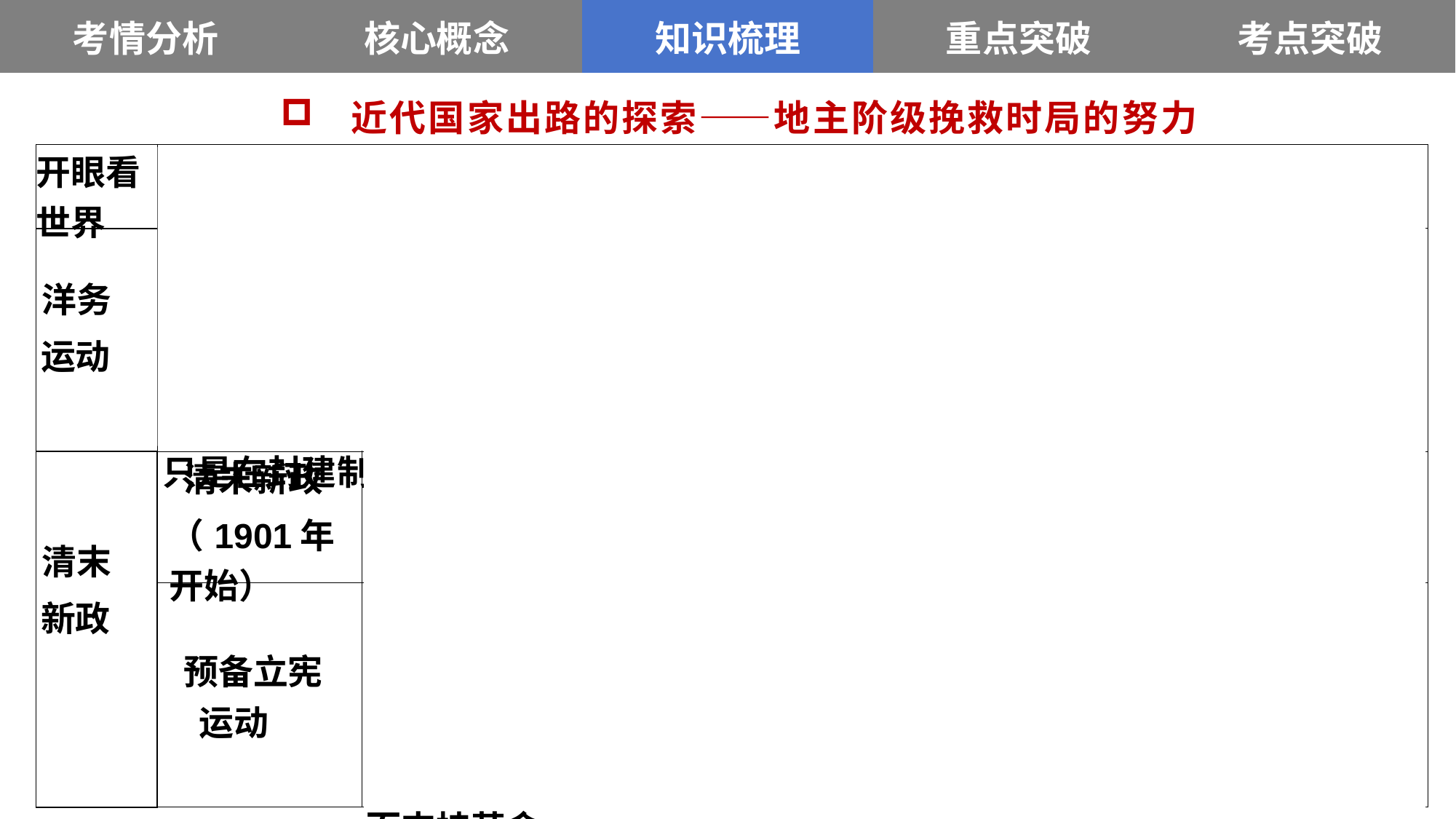

| 考情分析 | 核心概念 | 知识梳理 | 重点突破 | 考点突破 |
| --- | --- | --- | --- | --- |
  近代国家出路的探索——地主阶级挽救时局的努力
| 开眼看世界 | 以林则徐、魏源(《海国图志》)等为代表，初步提出了向西方学习以求自强的主张。 |  |
| --- | --- | --- |
| 洋务 运动 | （1）目的：挽救国家的颓势，“自强”“求富”。 （2）内容：创办近代军事工业和民用工业；筹划海防；创办近代教育。 （3）评价：①积极：引进了资本主义国家的机器生产技术，是中国早期现代化的尝试。②局限：未能达到保障国家安全、抵抗外敌侵略的目的；不改变封建统治，只是在封建制度的基础上修修补补 |  |
| 清末 新政 | 清末新政 （1901年开始） | ①背景：统治危机日益严重。②内容：改革教育、派遣留学生、编练新军、振兴商务、奖励实业等。③评价：客观上促进了民族资本主义的发展，加速了革命的爆发 |
|  | 预备立宪 运动 | ①原因：革命运动的推动。②时间：1906年9月—1911年。 ③概况：1908年8月， 清政府颁布《钦定宪法大纲》；1911年5月，清政府组织“皇族内阁”。④结果：不少立宪派人士认识到清政府实无诚意推行立宪，转而支持革命。 |